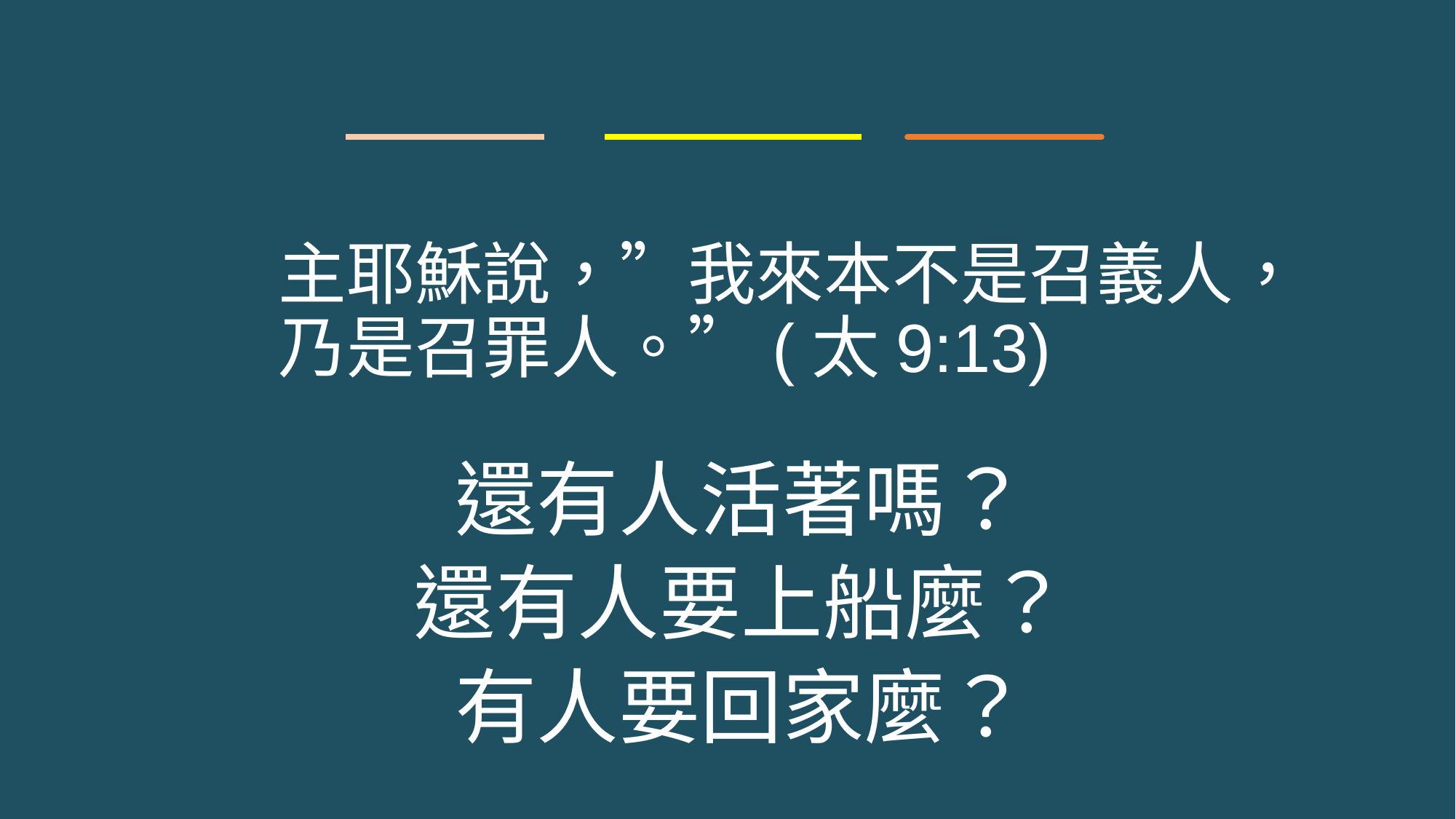

主耶穌說，”我來本不是召義人，乃是召罪人。”(太9:13)

還有人活著嗎？
還有人要上船麼？
有人要回家麼？